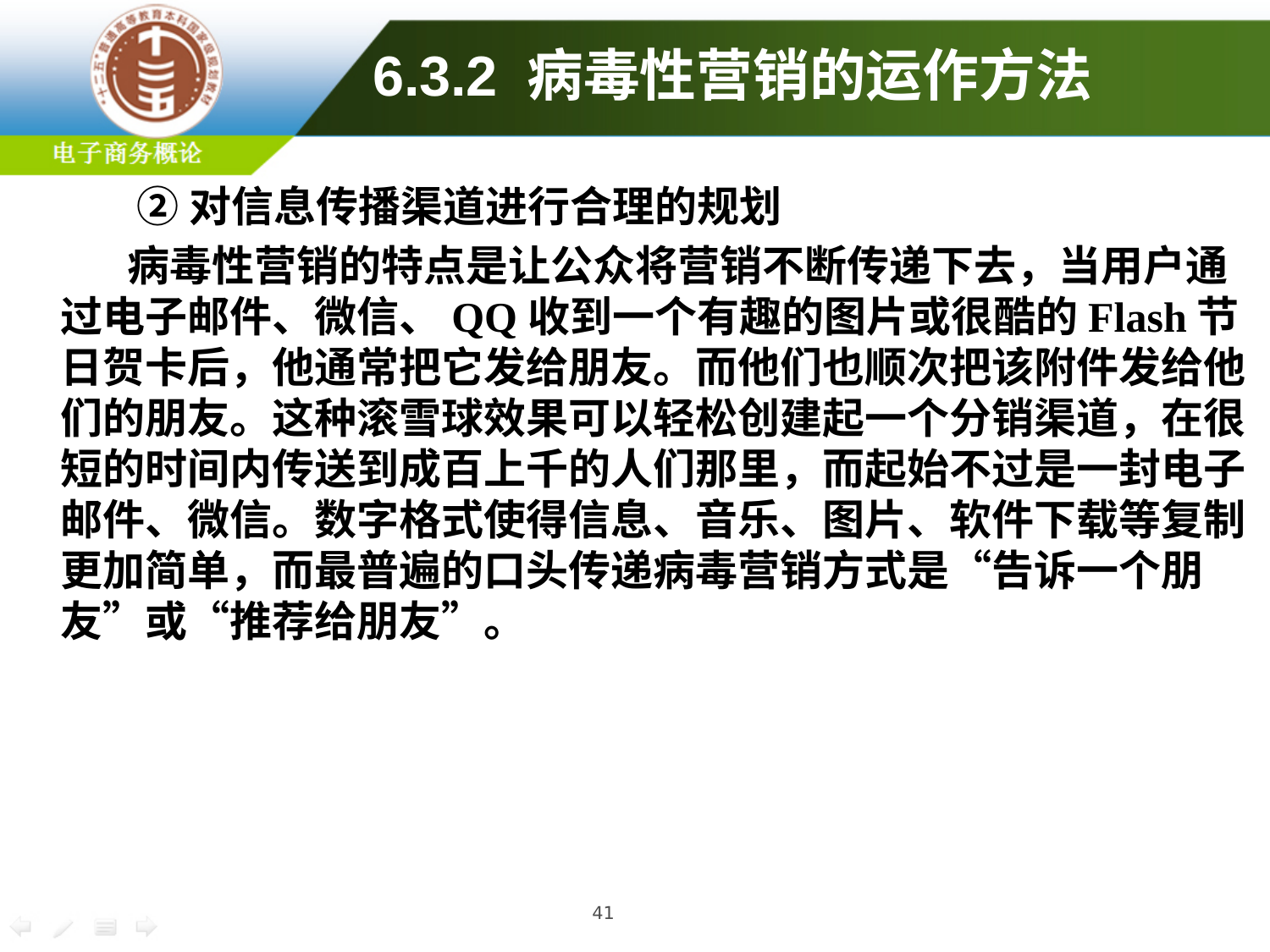

# 6.3.2 病毒性营销的运作方法
	        ②对信息传播渠道进行合理的规划
           病毒性营销的特点是让公众将营销不断传递下去，当用户通过电子邮件、微信、QQ收到一个有趣的图片或很酷的Flash节日贺卡后，他通常把它发给朋友。而他们也顺次把该附件发给他们的朋友。这种滚雪球效果可以轻松创建起一个分销渠道，在很短的时间内传送到成百上千的人们那里，而起始不过是一封电子邮件、微信。数字格式使得信息、音乐、图片、软件下载等复制更加简单，而最普遍的口头传递病毒营销方式是“告诉一个朋友”或“推荐给朋友”。

41